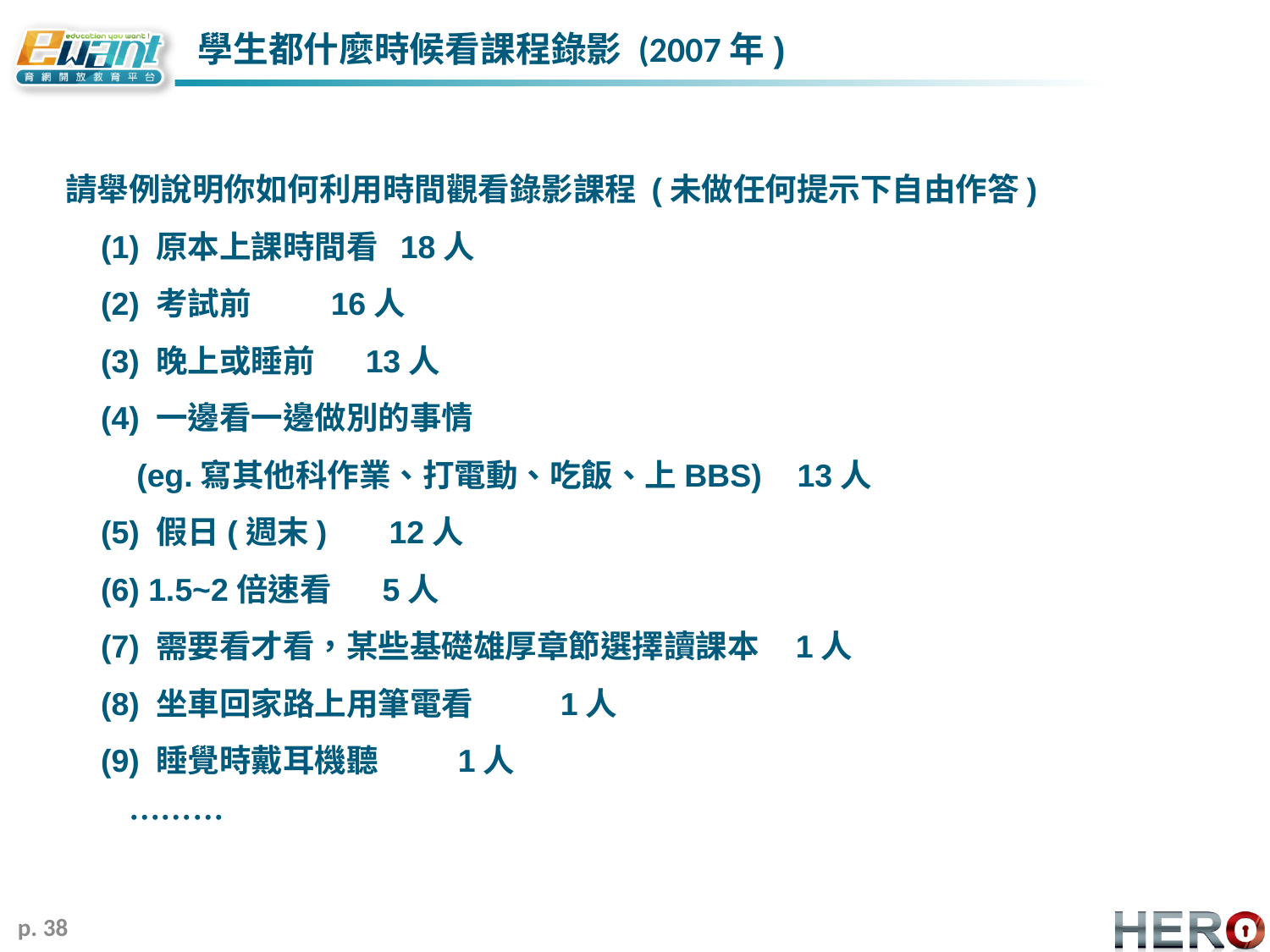

# 學生都什麼時候看課程錄影 (2007年)
請舉例說明你如何利用時間觀看錄影課程 (未做任何提示下自由作答)
    (1) 原本上課時間看  18人
    (2) 考試前          16人
    (3) 晚上或睡前      13人
    (4) 一邊看一邊做別的事情
        (eg.寫其他科作業、打電動、吃飯、上BBS)    13人
    (5) 假日(週末)       12人
    (6) 1.5~2倍速看      5人
    (7) 需要看才看，某些基礎雄厚章節選擇讀課本    1人
    (8) 坐車回家路上用筆電看           1人
    (9) 睡覺時戴耳機聽          1人
　　………
p. 38